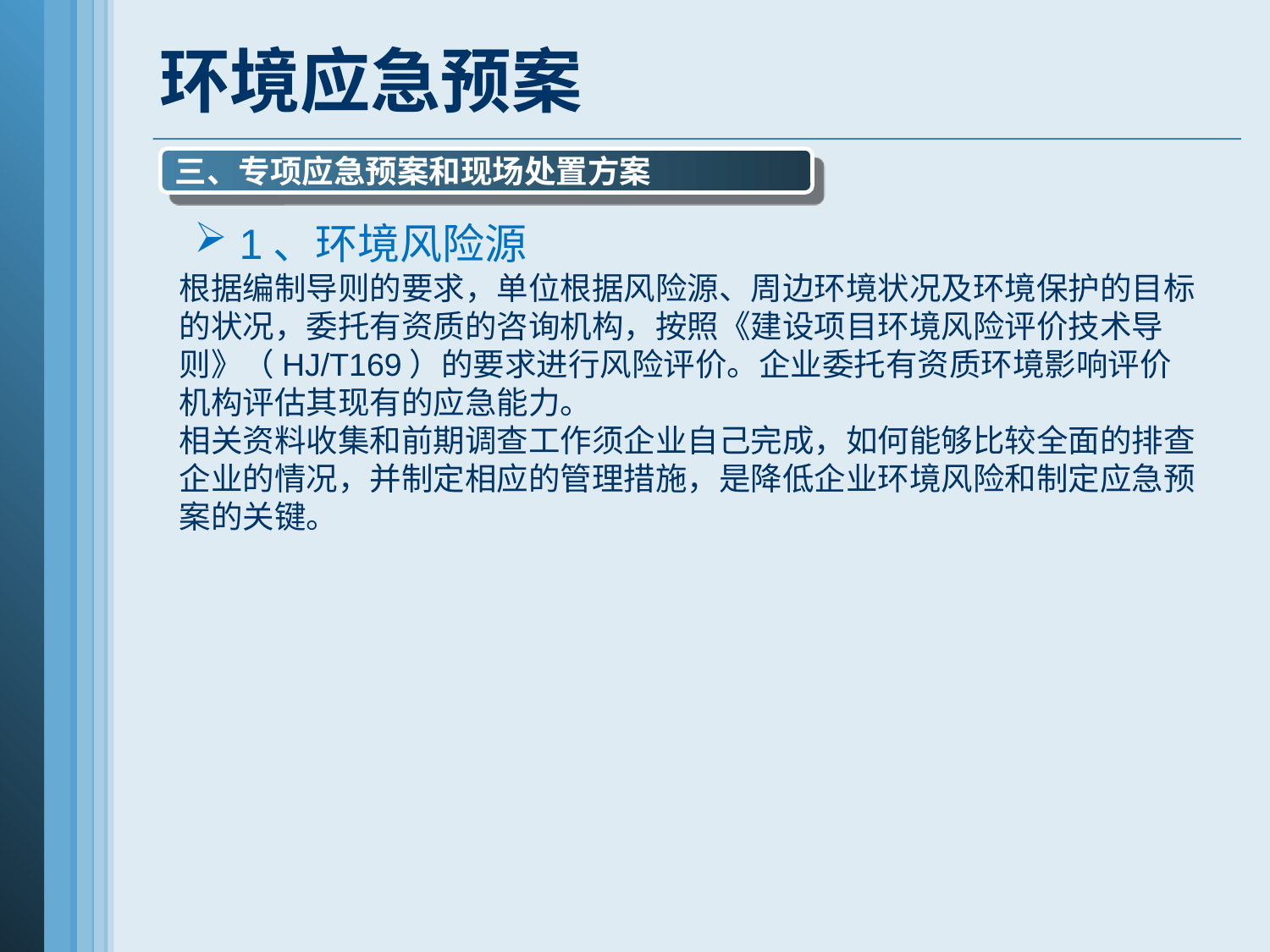

环境应急预案
三、专项应急预案和现场处置方案
1、环境风险源
根据编制导则的要求，单位根据风险源、周边环境状况及环境保护的目标的状况，委托有资质的咨询机构，按照《建设项目环境风险评价技术导则》（HJ/T169）的要求进行风险评价。企业委托有资质环境影响评价机构评估其现有的应急能力。
相关资料收集和前期调查工作须企业自己完成，如何能够比较全面的排查企业的情况，并制定相应的管理措施，是降低企业环境风险和制定应急预案的关键。